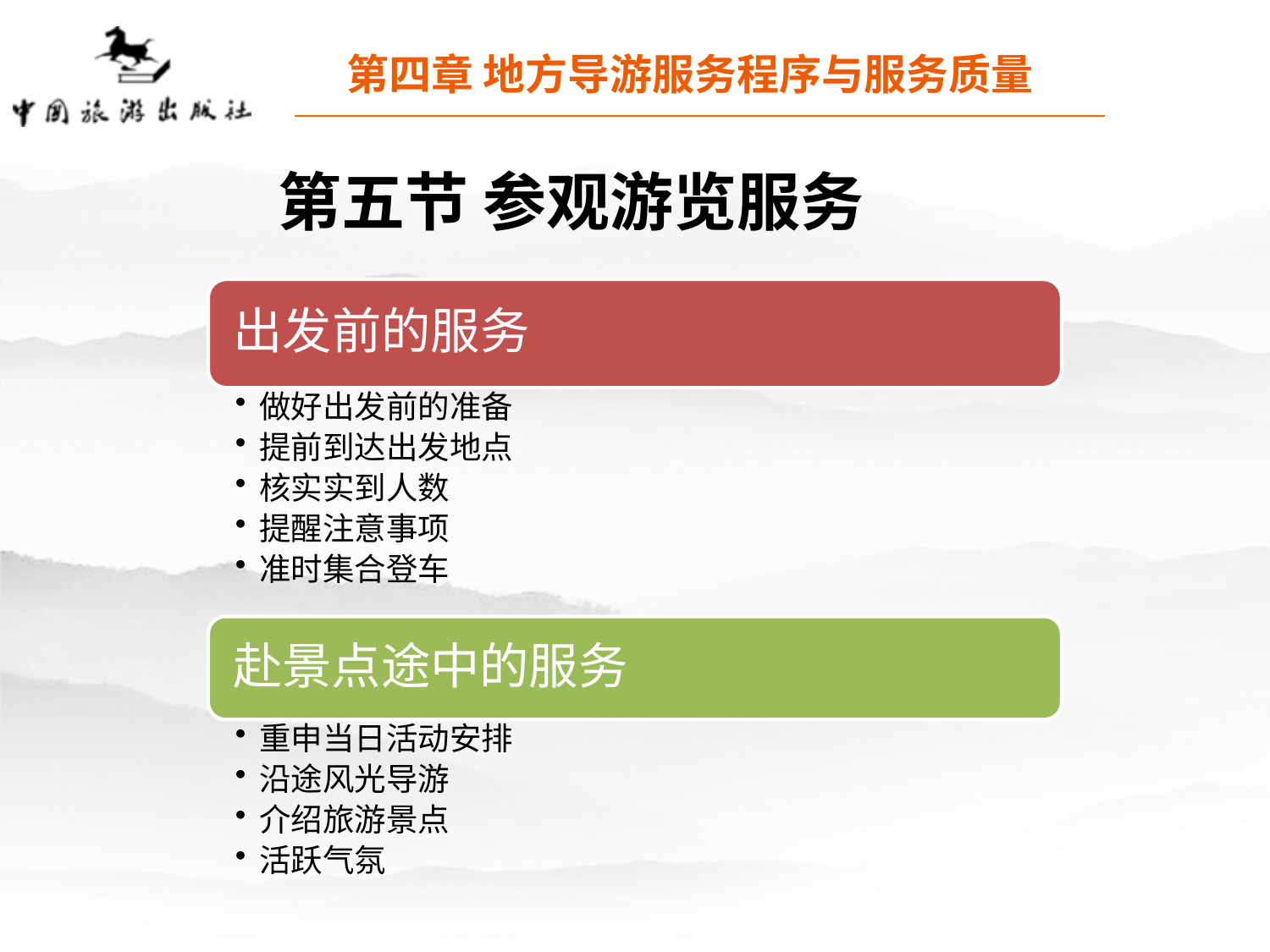

第四章 地方导游服务程序与服务质量
第五节 参观游览服务
出发前的服务
做好出发前的准备
提前到达出发地点
核实实到人数
提醒注意事项
准时集合登车
赴景点途中的服务
重申当日活动安排
沿途风光导游
介绍旅游景点
活跃气氛